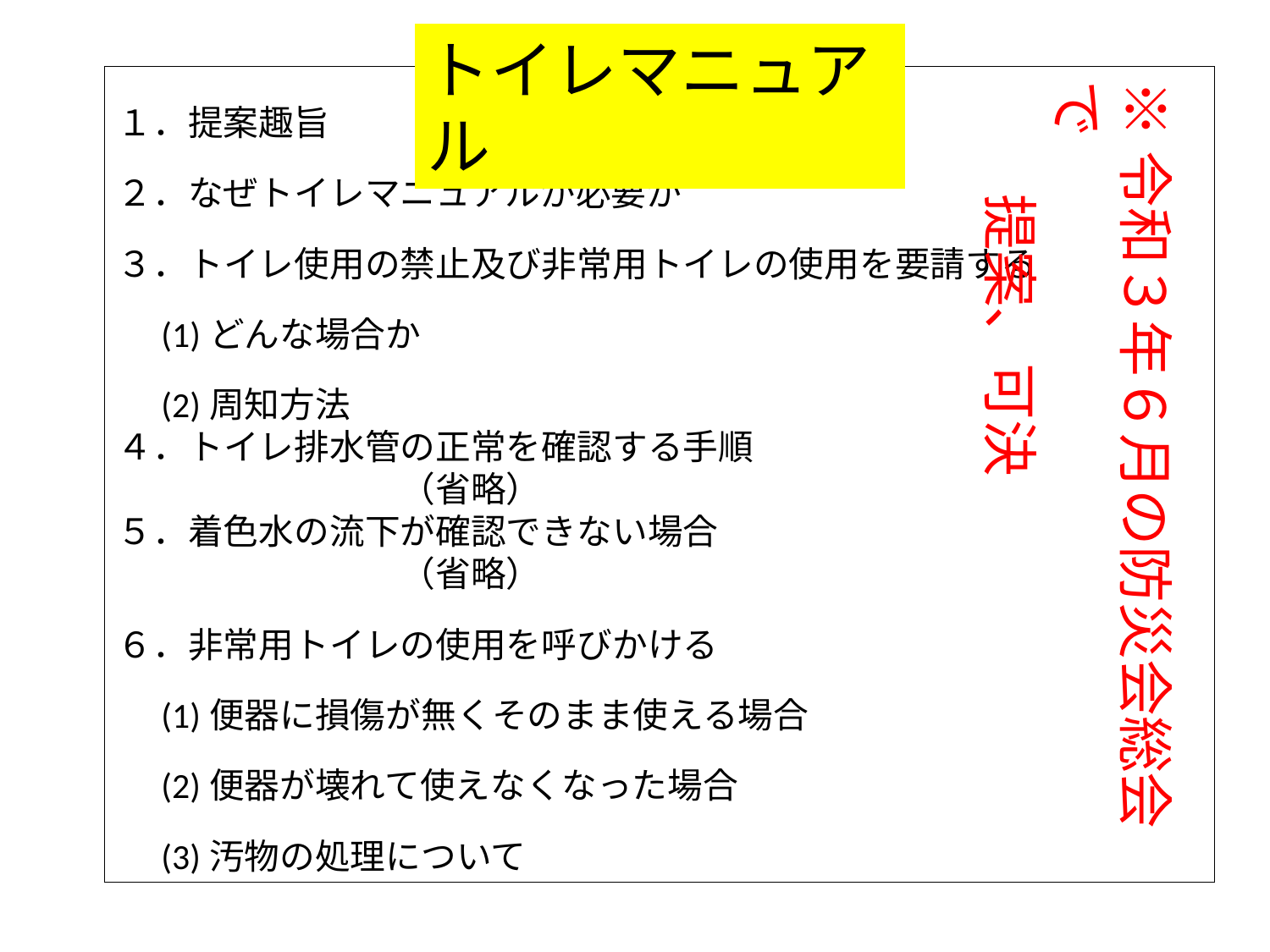

トイレマニュアル
１．提案趣旨
２．なぜトイレマニュアルが必要か
３．トイレ使用の禁止及び非常用トイレの使用を要請する
　(1)どんな場合か
　(2)周知方法
４．トイレ排水管の正常を確認する手順
　　　　　　　　（省略）
５．着色水の流下が確認できない場合
　　　　　　　　（省略）
６．非常用トイレの使用を呼びかける
　(1)便器に損傷が無くそのまま使える場合
　(2)便器が壊れて使えなくなった場合
　(3)汚物の処理について
※令和３年６月の防災会総会で
　　提案、可決